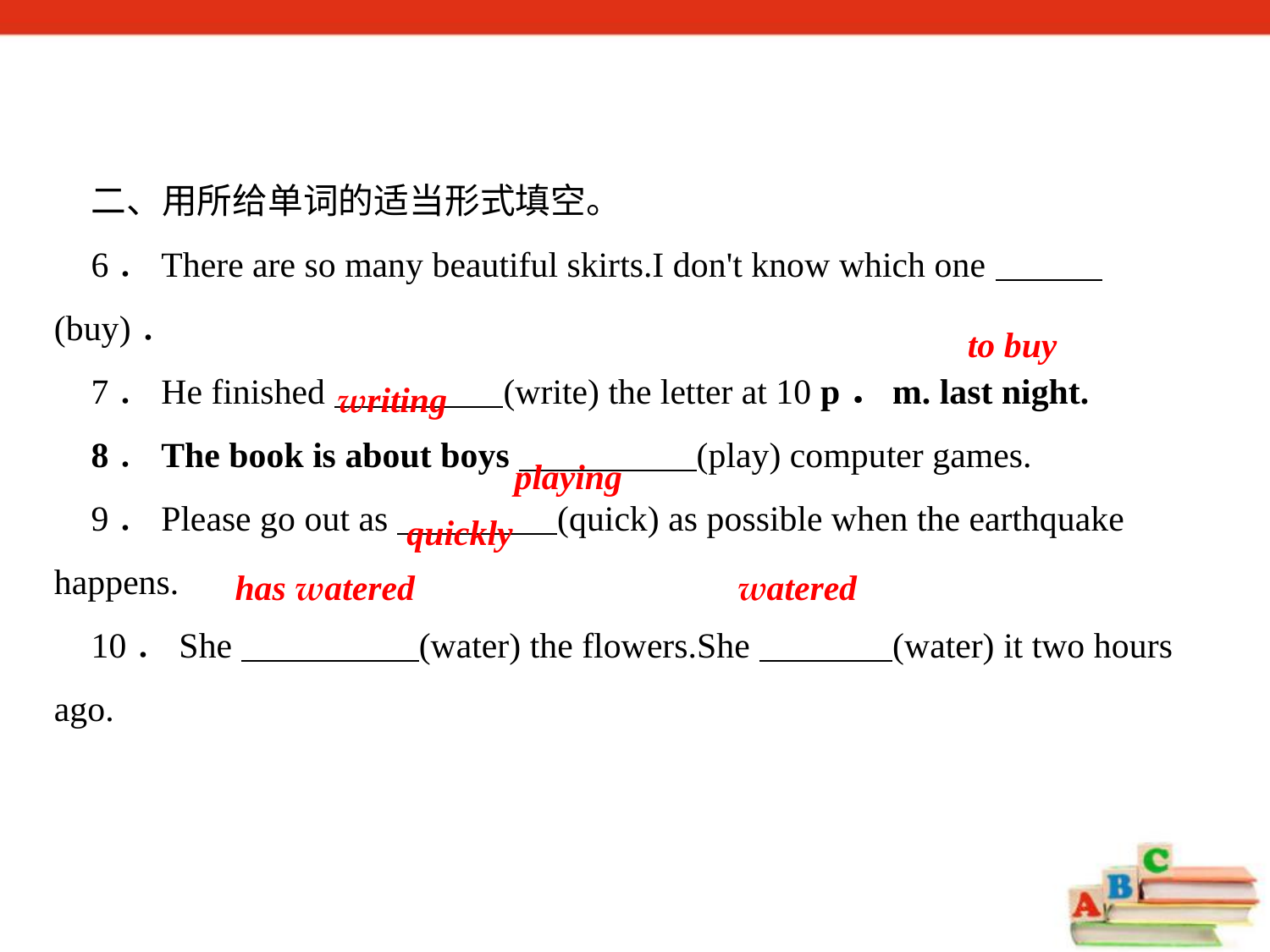

二、用所给单词的适当形式填空。
6．There are so many beautiful skirts.I don't know which one              (buy)．
7．He finished                    (write) the letter at 10 p．m. last night.
8．The book is about boys                     (play) computer games.
9．Please go out as                   (quick) as possible when the earthquake happens.
10．She                     (water) the flowers.She                (water) it two hours ago.
to buy
writing
playing
quickly
has watered
watered